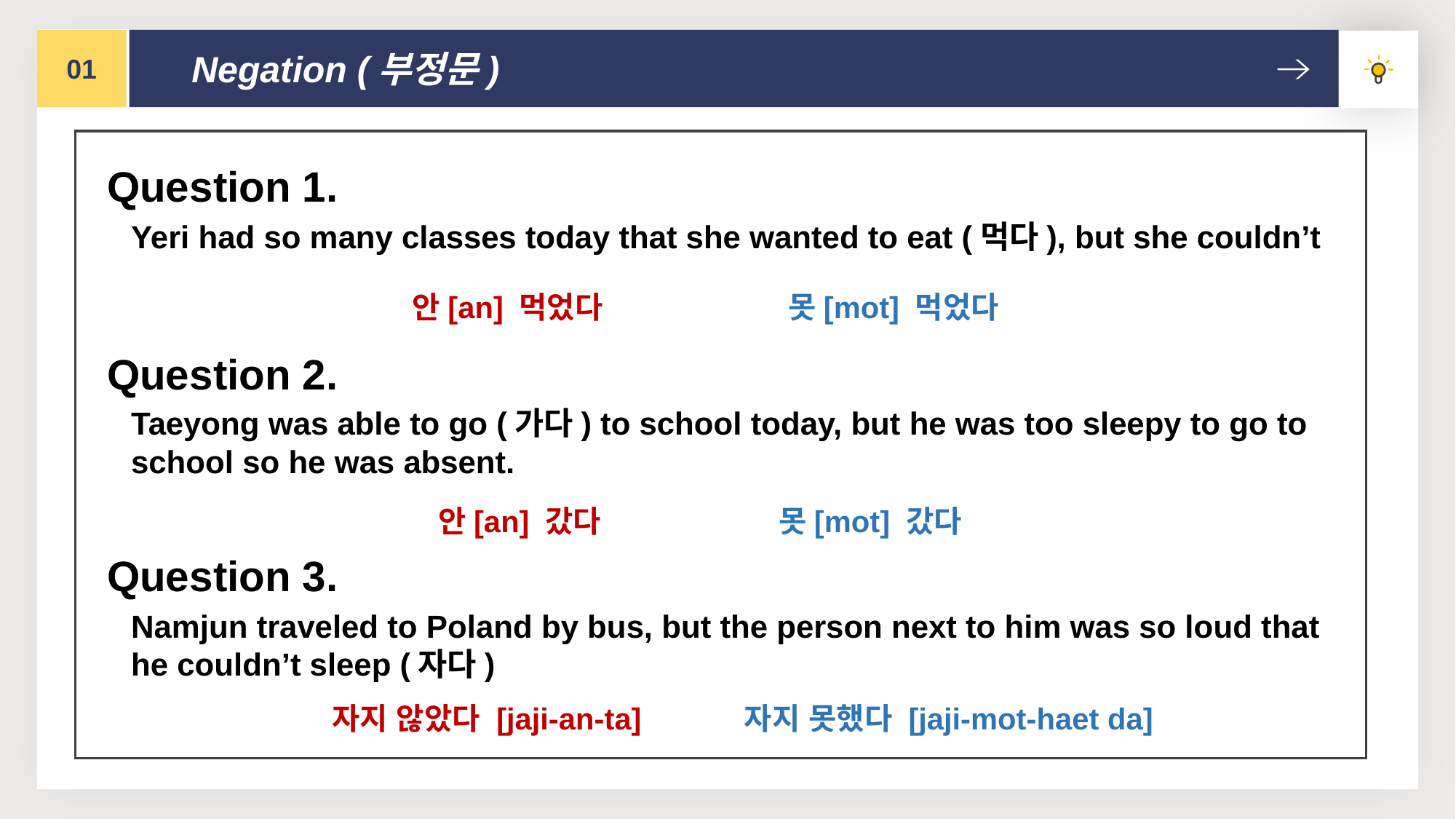

01
Negation (부정문)

Question 1.

Yeri had so many classes today that she wanted to eat (먹다), but she couldn’t

못[mot] 먹었다
안[an] 먹었다
Question 2.
Taeyong was able to go (가다) to school today, but he was too sleepy to go to school so he was absent.

안[an] 갔다
못[mot] 갔다
Question 3.
Namjun traveled to Poland by bus, but the person next to him was so loud that he couldn’t sleep (자다)
자지 않았다 [jaji-an-ta]
자지 못했다 [jaji-mot-haet da]